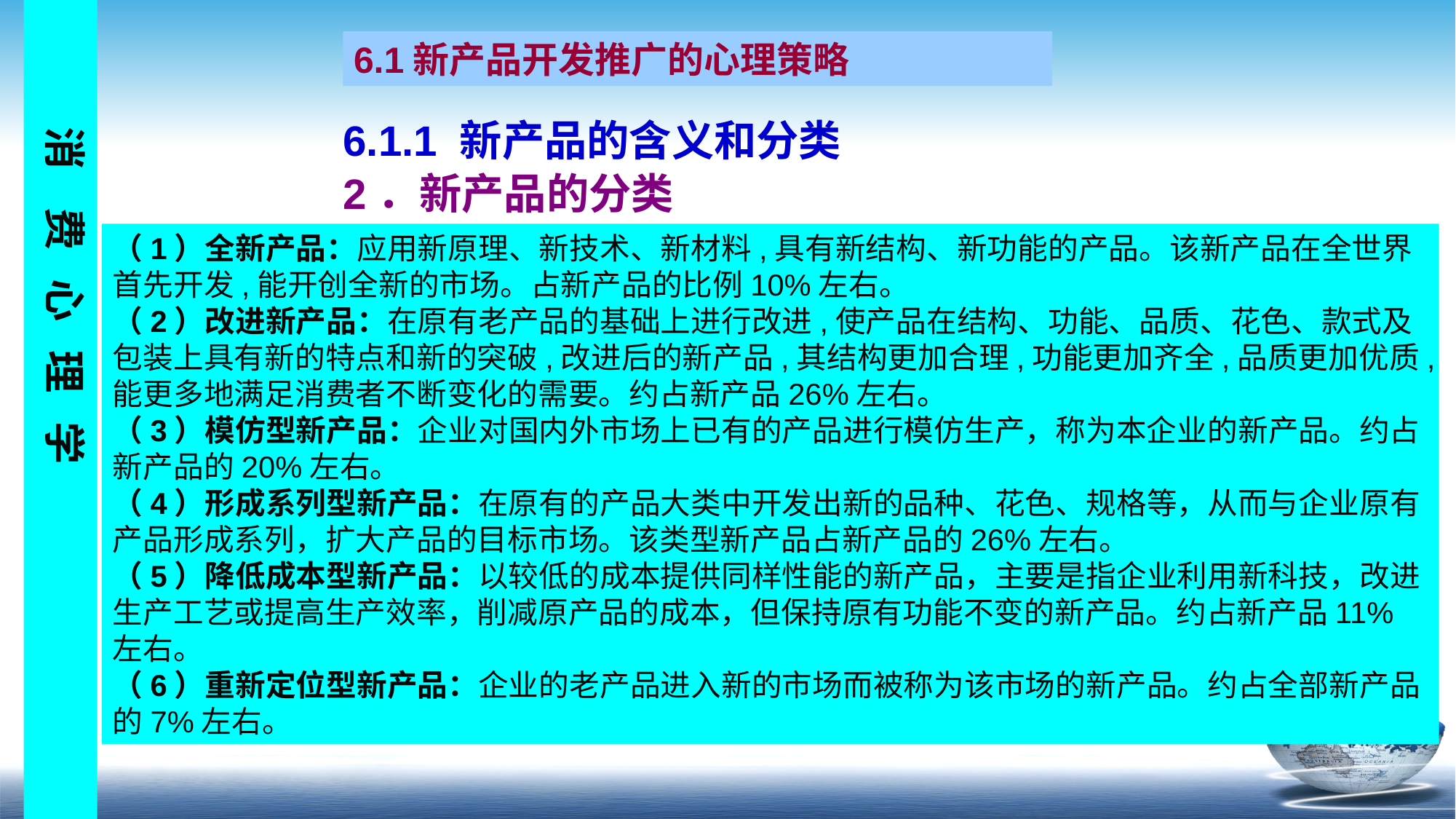

6.1新产品开发推广的心理策略
6.1.1 新产品的含义和分类
2．新产品的分类
（1）全新产品：应用新原理、新技术、新材料,具有新结构、新功能的产品。该新产品在全世界首先开发,能开创全新的市场。占新产品的比例10%左右。
（2）改进新产品：在原有老产品的基础上进行改进,使产品在结构、功能、品质、花色、款式及包装上具有新的特点和新的突破,改进后的新产品,其结构更加合理,功能更加齐全,品质更加优质,能更多地满足消费者不断变化的需要。约占新产品26%左右。
（3）模仿型新产品：企业对国内外市场上已有的产品进行模仿生产，称为本企业的新产品。约占新产品的20%左右。
（4）形成系列型新产品：在原有的产品大类中开发出新的品种、花色、规格等，从而与企业原有产品形成系列，扩大产品的目标市场。该类型新产品占新产品的26%左右。
（5）降低成本型新产品：以较低的成本提供同样性能的新产品，主要是指企业利用新科技，改进生产工艺或提高生产效率，削减原产品的成本，但保持原有功能不变的新产品。约占新产品11%左右。
（6）重新定位型新产品：企业的老产品进入新的市场而被称为该市场的新产品。约占全部新产品的7%左右。